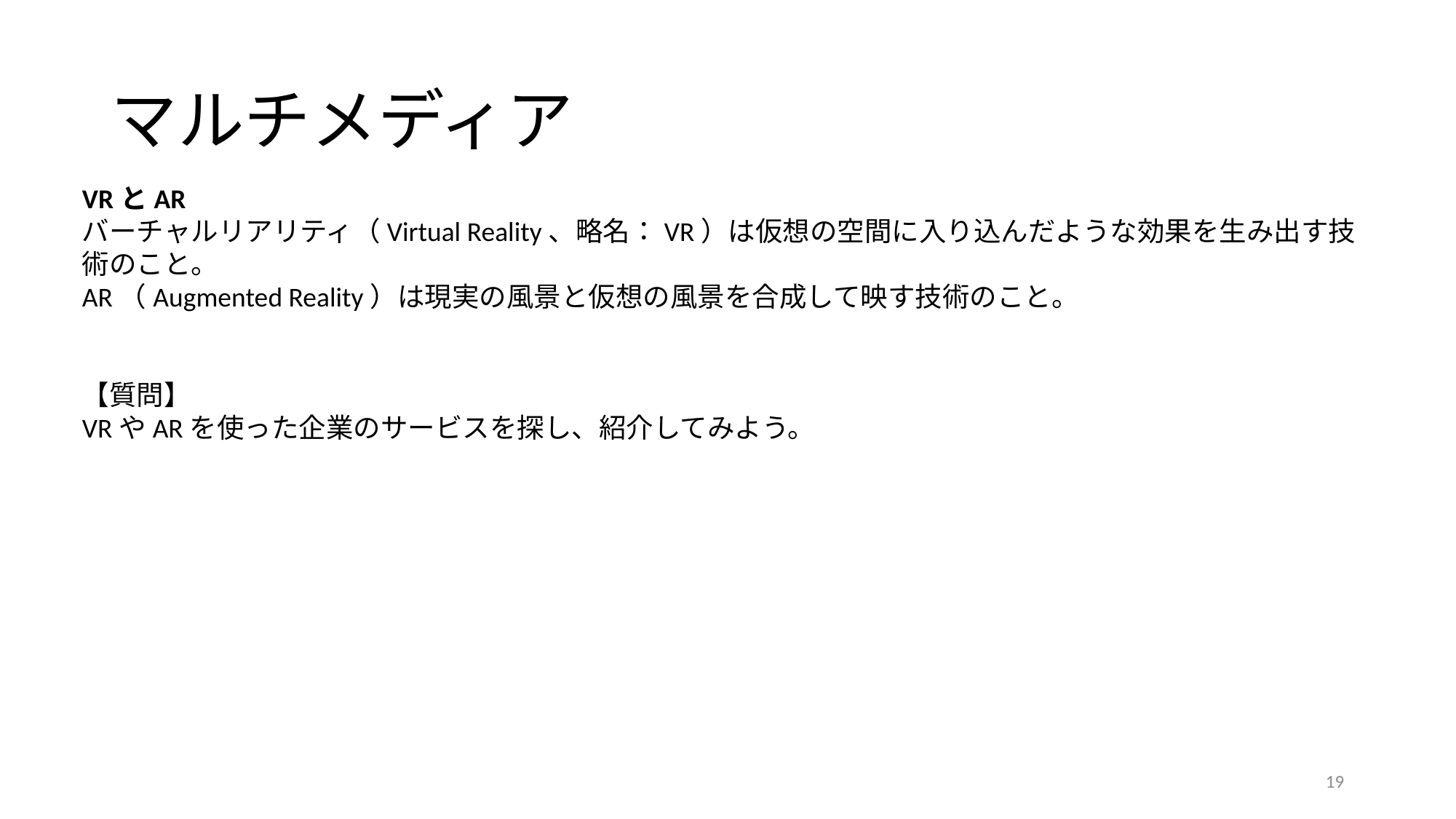

# マルチメディア
VRとAR
バーチャルリアリティ（Virtual Reality、略名：VR）は仮想の空間に入り込んだような効果を生み出す技術のこと。
AR（Augmented Reality）は現実の風景と仮想の風景を合成して映す技術のこと。

【質問】
VRやARを使った企業のサービスを探し、紹介してみよう。

19